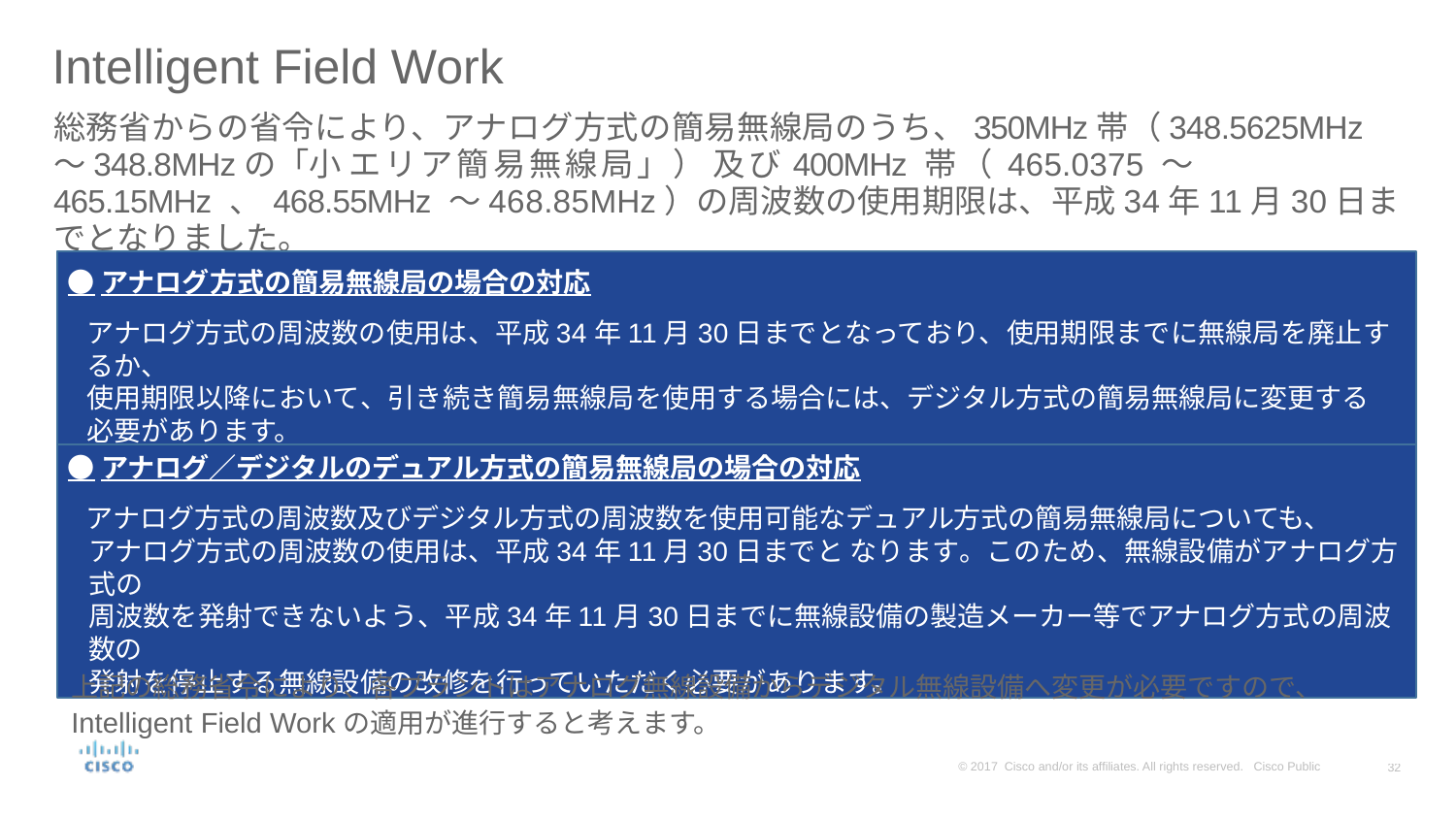

# Intelligent Field Work
総務省からの省令により、アナログ方式の簡易無線局のうち、350MHz帯（348.5625MHz～348.8MHzの「小 エリア簡易無線局」） 及び400MHz 帯（ 465.0375 ～ 465.15MHz 、468.55MHz ～468.85MHz）の周波数の使用期限は、平成34年11月30日までとなりました。

●アナログ方式の簡易無線局の場合の対応
アナログ方式の周波数の使用は、平成34年11月30日までとなっており、使用期限までに無線局を廃止するか、
使用期限以降において、引き続き簡易無線局を使用する場合には、デジタル方式の簡易無線局に変更する
必要があります。
●アナログ／デジタルのデュアル方式の簡易無線局の場合の対応
アナログ方式の周波数及びデジタル方式の周波数を使用可能なデュアル方式の簡易無線局についても、
アナログ方式の周波数の使用は、平成34年11月30日までと なります。このため、無線設備がアナログ方式の
周波数を発射できないよう、平成34年11月30日までに無線設備の製造メーカー等でアナログ方式の周波数の
発射を停止する無線設備の改修を行っていただく必要があります。
上記の総務省令により、各プラントはアナログ無線設備からデジタル無線設備へ変更が必要ですので、
Intelligent Field Workの適用が進行すると考えます。